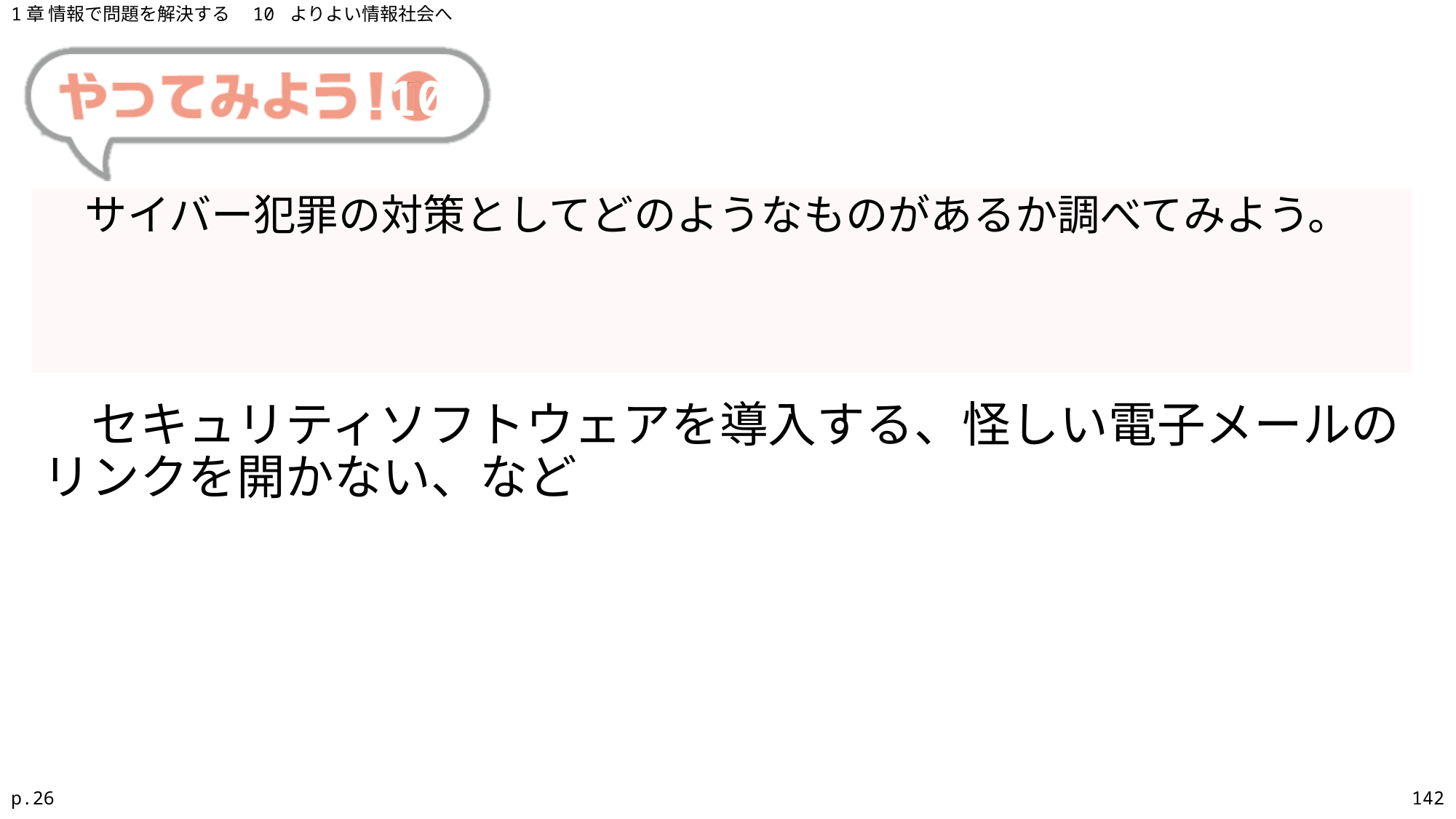

1章 情報で問題を解決する　10 よりよい情報社会へ
# 10
　サイバー犯罪の対策としてどのようなものがあるか調べてみよう。
　セキュリティソフトウェアを導入する、怪しい電子メールのリンクを開かない、など
p.26
142